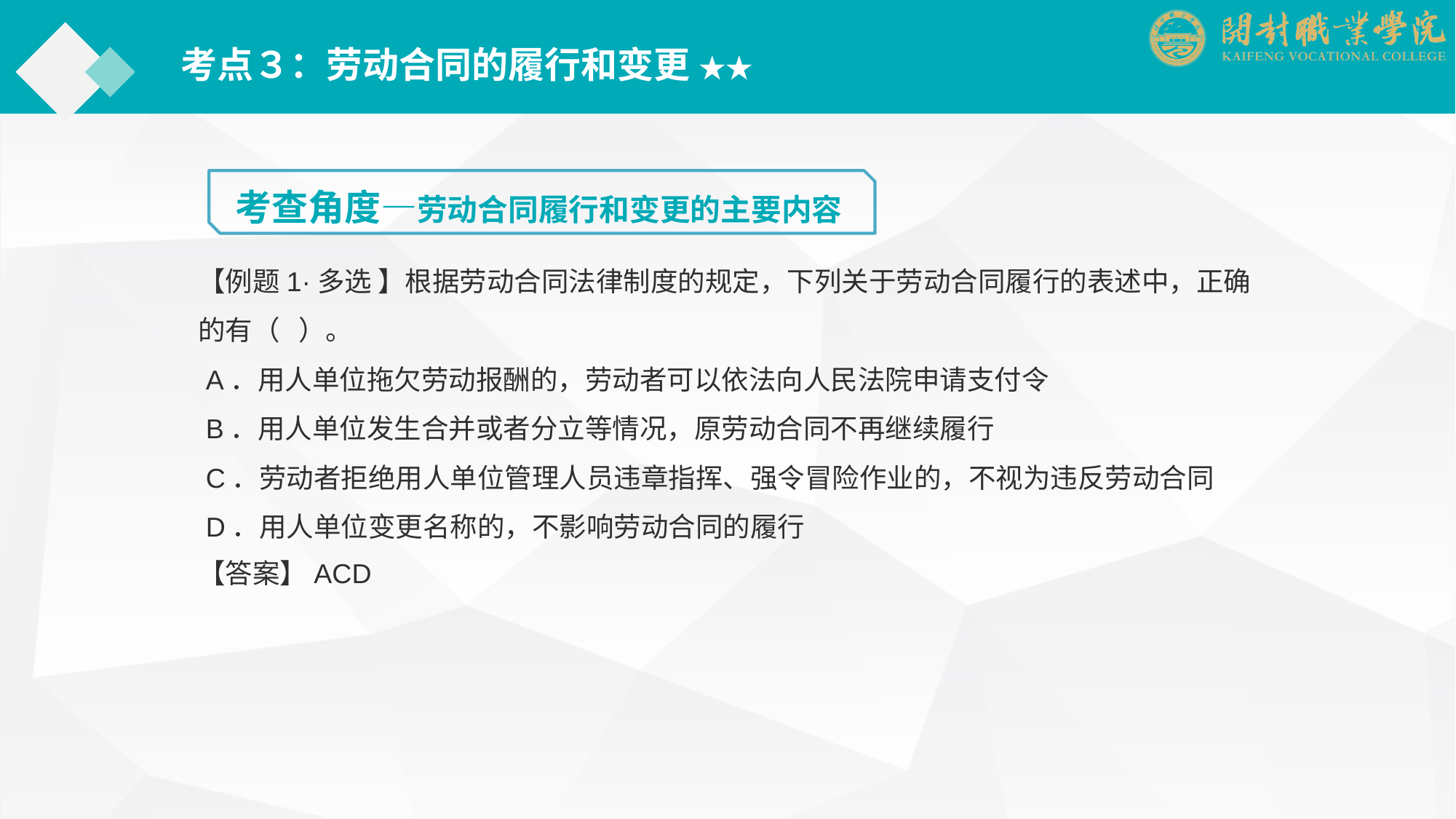

考点３：劳动合同的履行和变更 ★★
考查角度—劳动合同履行和变更的主要内容

【例题1·多选 】根据劳动合同法律制度的规定，下列关于劳动合同履行的表述中，正确的有（   ）。
 A．用人单位拖欠劳动报酬的，劳动者可以依法向人民法院申请支付令
 B．用人单位发生合并或者分立等情况，原劳动合同不再继续履行
 C．劳动者拒绝用人单位管理人员违章指挥、强令冒险作业的，不视为违反劳动合同
 D．用人单位变更名称的，不影响劳动合同的履行
【答案】ACD